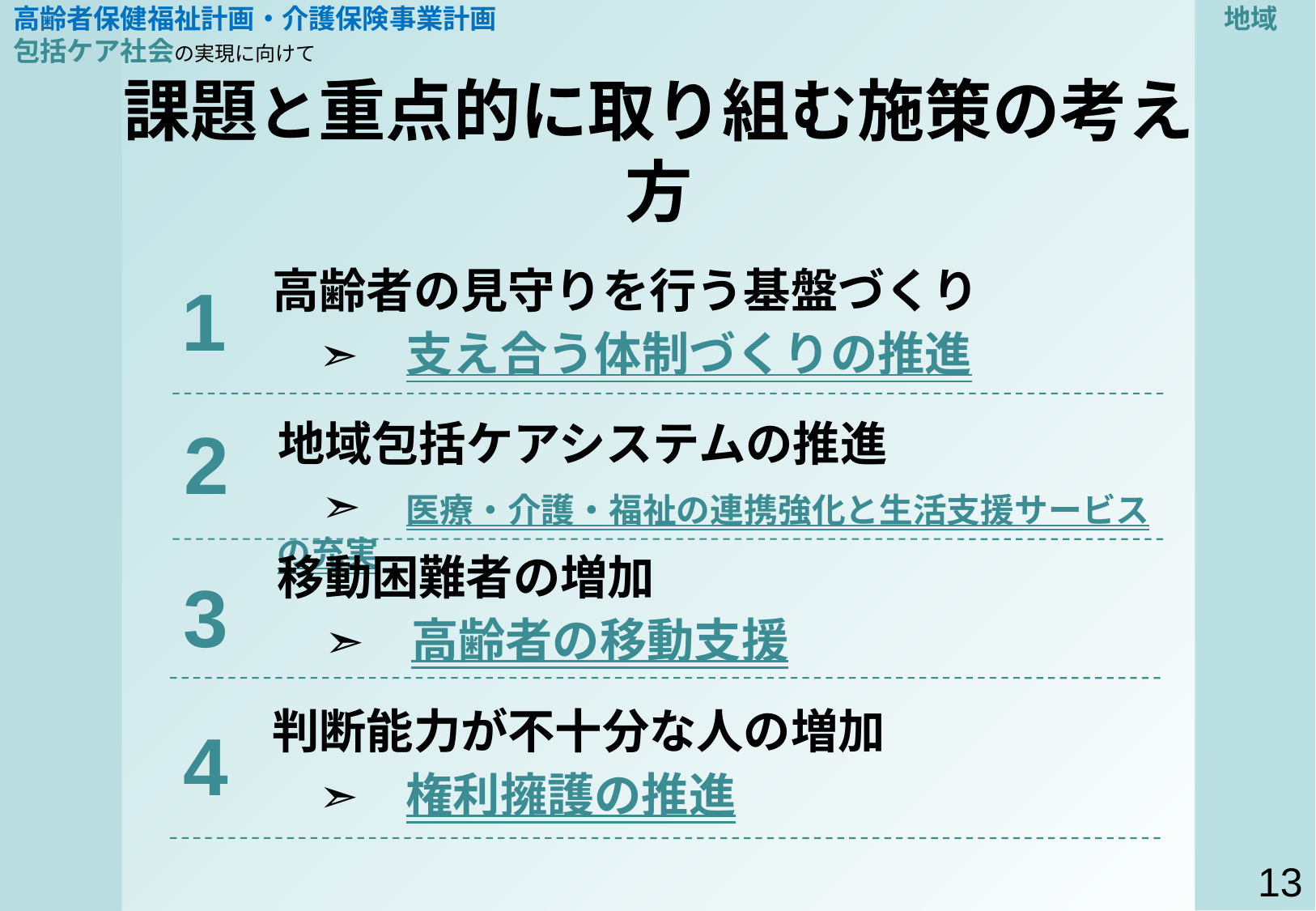

高齢者保健福祉計画・介護保険事業計画　　　　　　　　　　　　　　　　　　　　　　　　　　　地域包括ケア社会の実現に向けて
課題と重点的に取り組む施策の考え方
高齢者の見守りを行う基盤づくり
1
　➣　支え合う体制づくりの推進

2
地域包括ケアシステムの推進
　➣　医療・介護・福祉の連携強化と生活支援サービスの充実

移動困難者の増加
3
　➣　高齢者の移動支援

判断能力が不十分な人の増加
4
　➣　権利擁護の推進

13